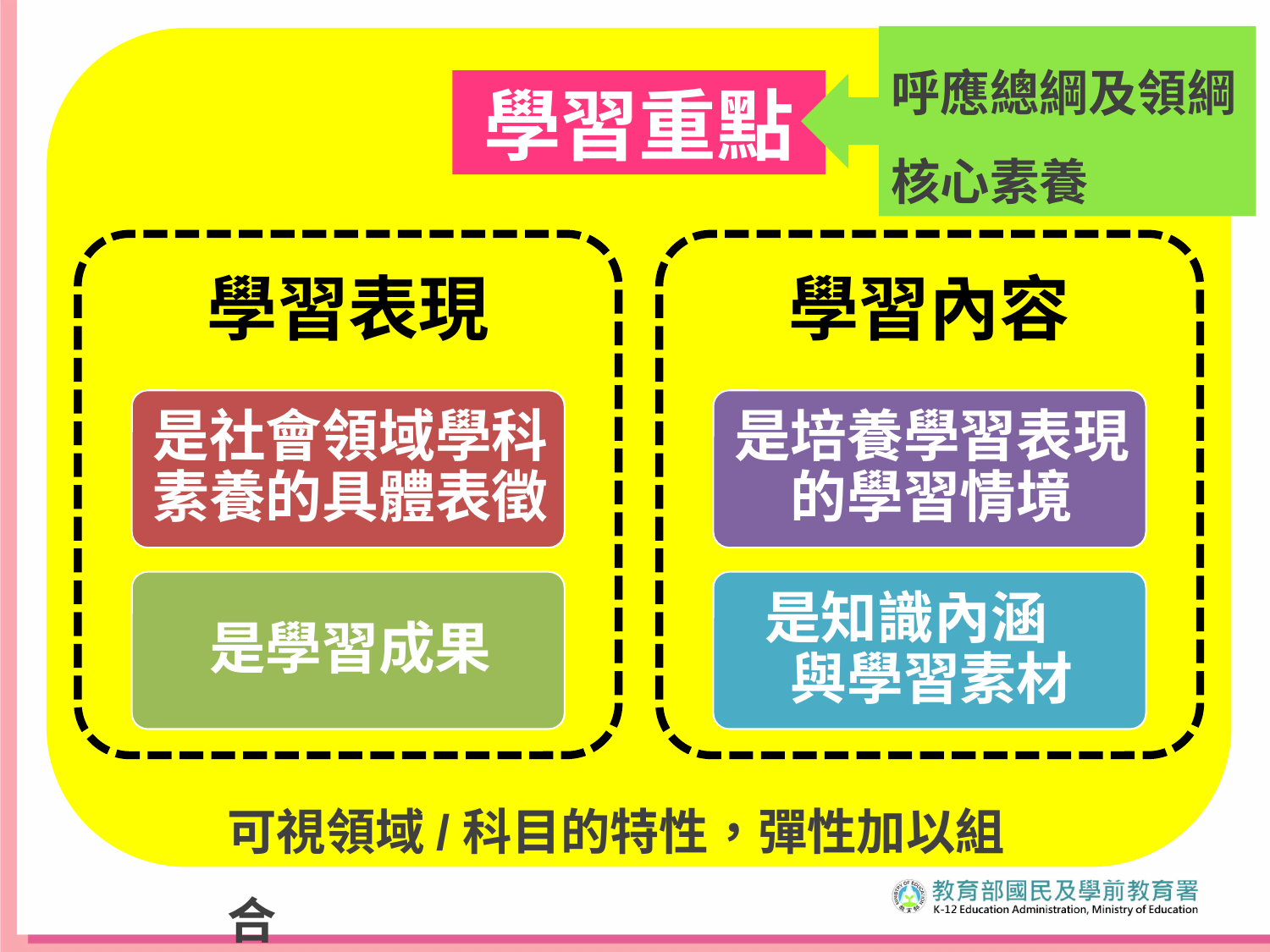

呼應總綱及領綱核心素養

學習重點

學習表現
是社會領域學科素養的具體表徵
是學習成果
學習內容
是培養學習表現的學習情境
是知識內涵     與學習素材

可視領域/科目的特性，彈性加以組合